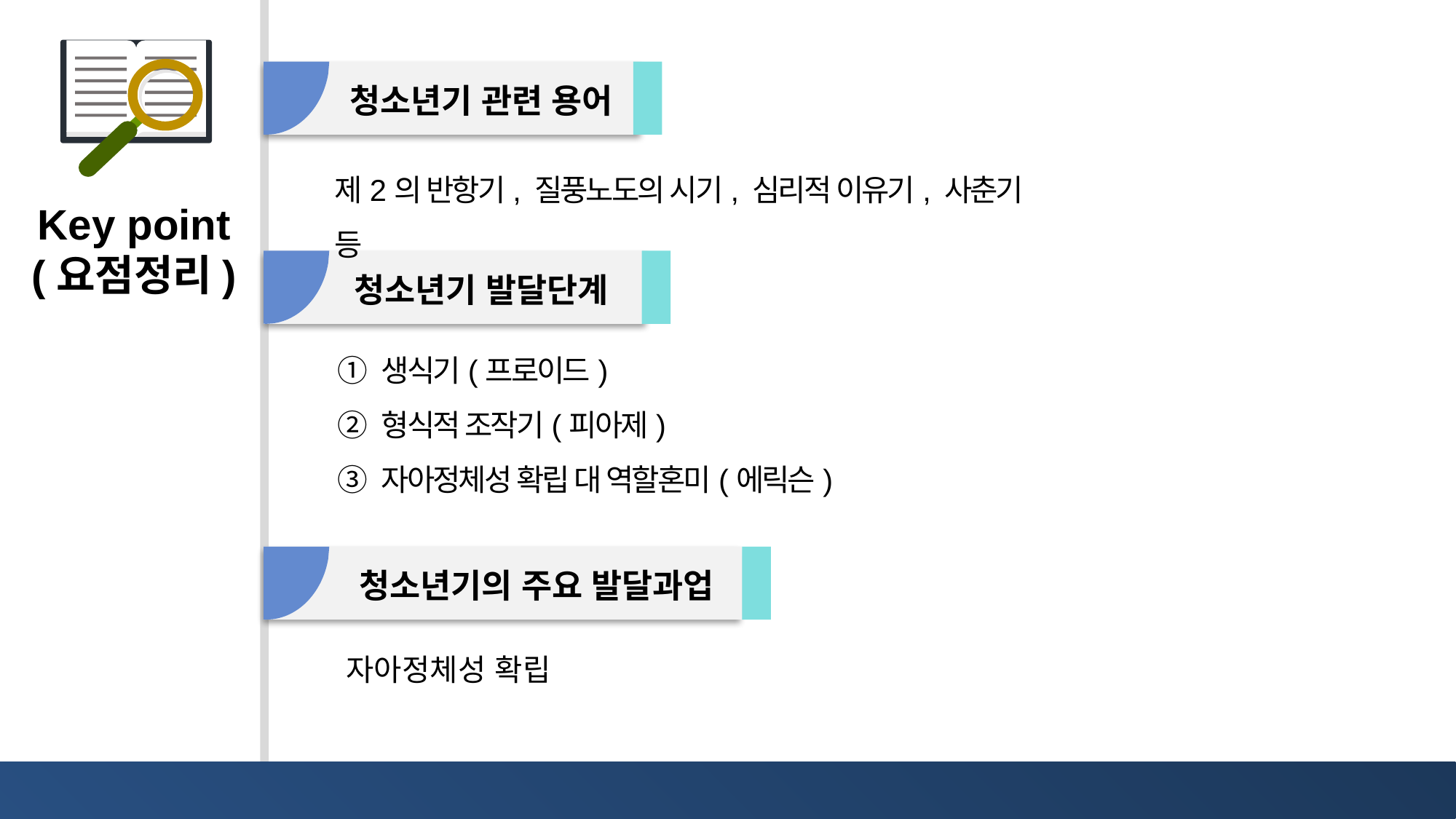

청소년기 관련 용어
제2의 반항기, 질풍노도의 시기, 심리적 이유기, 사춘기 등

청소년기 발달단계
① 생식기(프로이드)
② 형식적 조작기(피아제)
③ 자아정체성 확립 대 역할혼미(에릭슨)

청소년기의 주요 발달과업
자아정체성 확립